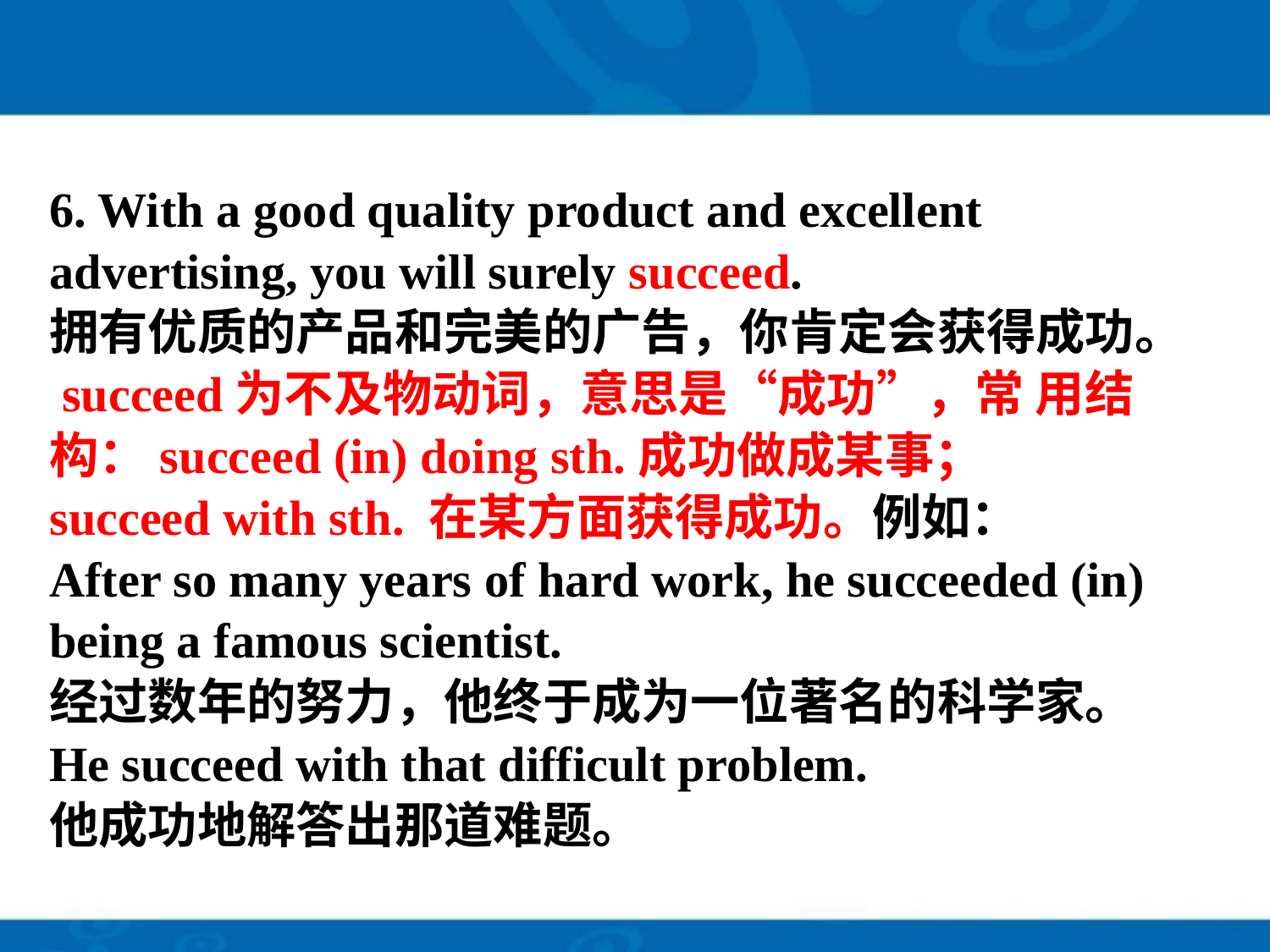

6. With a good quality product and excellent advertising, you will surely succeed.
拥有优质的产品和完美的广告，你肯定会获得成功。
 succeed为不及物动词，意思是“成功”，常 用结构：succeed (in) doing sth.成功做成某事；
succeed with sth. 在某方面获得成功。例如：
After so many years of hard work, he succeeded (in) being a famous scientist.
经过数年的努力，他终于成为一位著名的科学家。
He succeed with that difficult problem.
他成功地解答出那道难题。